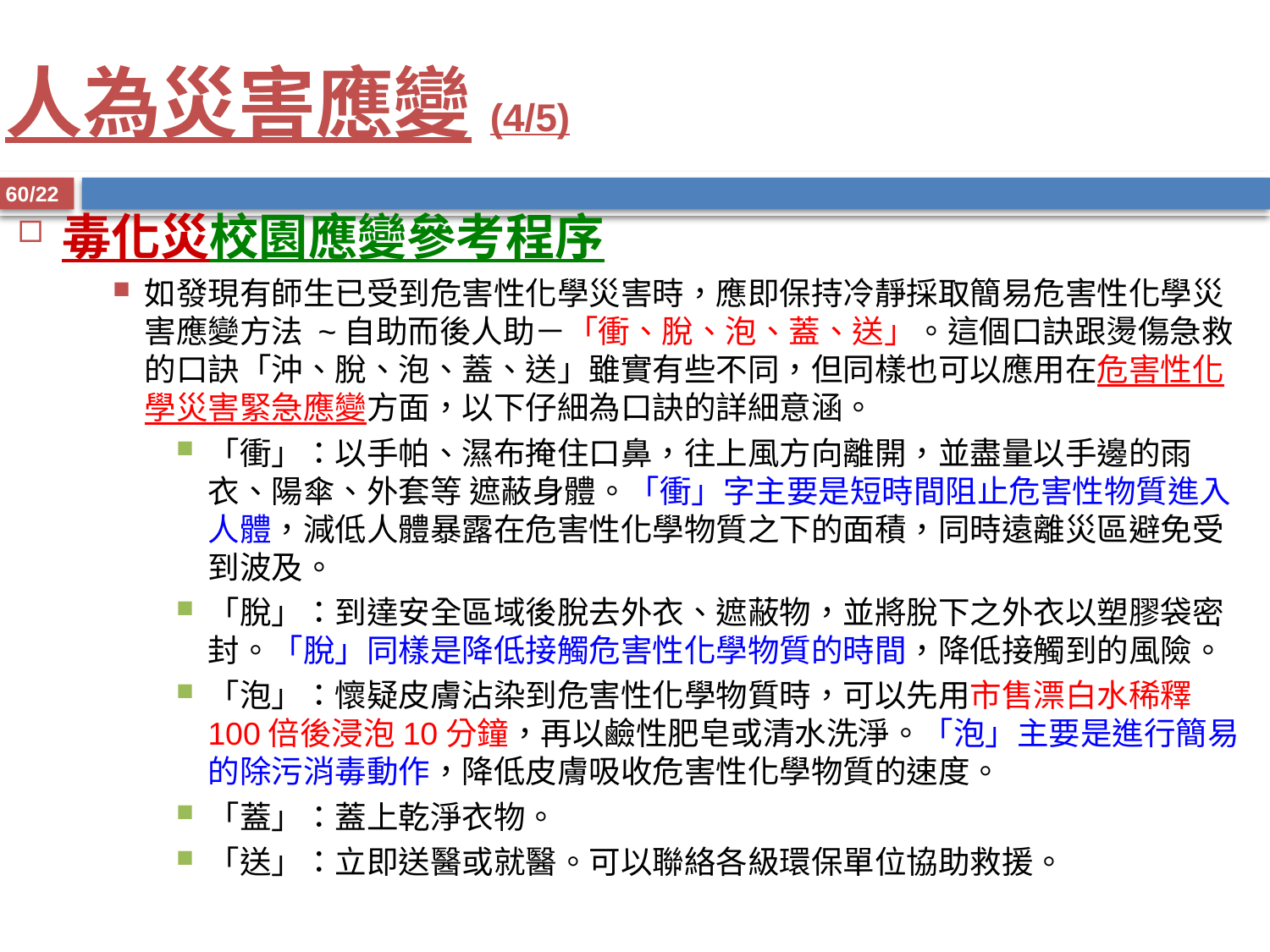

# 人為災害應變(4/5)
60/22
毒化災校園應變參考程序
如發現有師生已受到危害性化學災害時，應即保持冷靜採取簡易危害性化學災害應變方法 ~自助而後人助－「衝、脫、泡、蓋、送」。這個口訣跟燙傷急救的口訣「沖、脫、泡、蓋、送」雖實有些不同，但同樣也可以應用在危害性化學災害緊急應變方面，以下仔細為口訣的詳細意涵。
「衝」：以手帕、濕布掩住口鼻，往上風方向離開，並盡量以手邊的雨衣、陽傘、外套等 遮蔽身體。「衝」字主要是短時間阻止危害性物質進入人體，減低人體暴露在危害性化學物質之下的面積，同時遠離災區避免受到波及。
「脫」：到達安全區域後脫去外衣、遮蔽物，並將脫下之外衣以塑膠袋密封。「脫」同樣是降低接觸危害性化學物質的時間，降低接觸到的風險。
「泡」：懷疑皮膚沾染到危害性化學物質時，可以先用市售漂白水稀釋100倍後浸泡10分鐘，再以鹼性肥皂或清水洗淨。「泡」主要是進行簡易的除污消毒動作，降低皮膚吸收危害性化學物質的速度。
「蓋」：蓋上乾淨衣物。
「送」：立即送醫或就醫。可以聯絡各級環保單位協助救援。